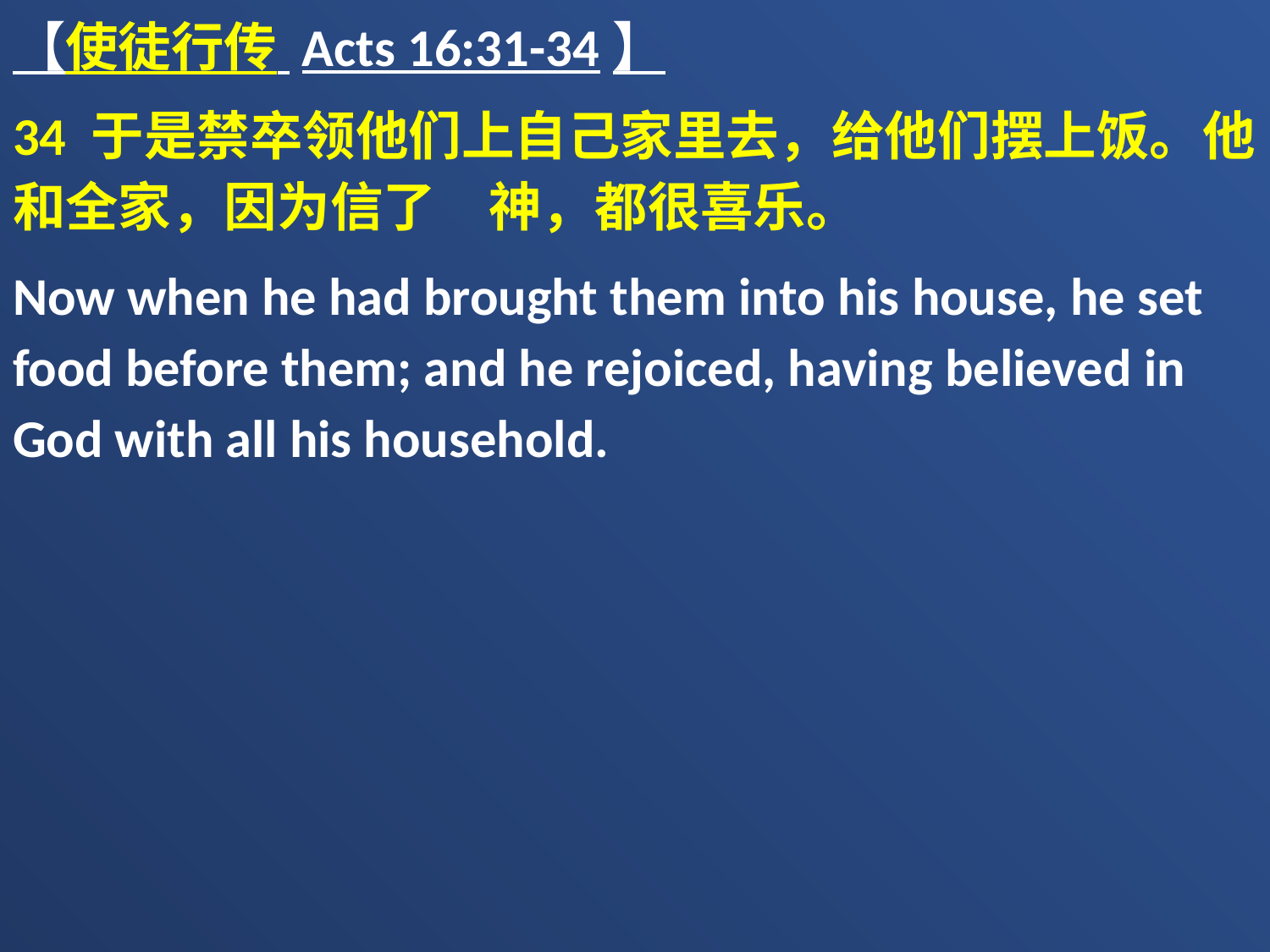

【使徒行传 Acts 16:31-34】
34 于是禁卒领他们上自己家里去，给他们摆上饭。他和全家，因为信了　神，都很喜乐。
Now when he had brought them into his house, he set food before them; and he rejoiced, having believed in God with all his household.